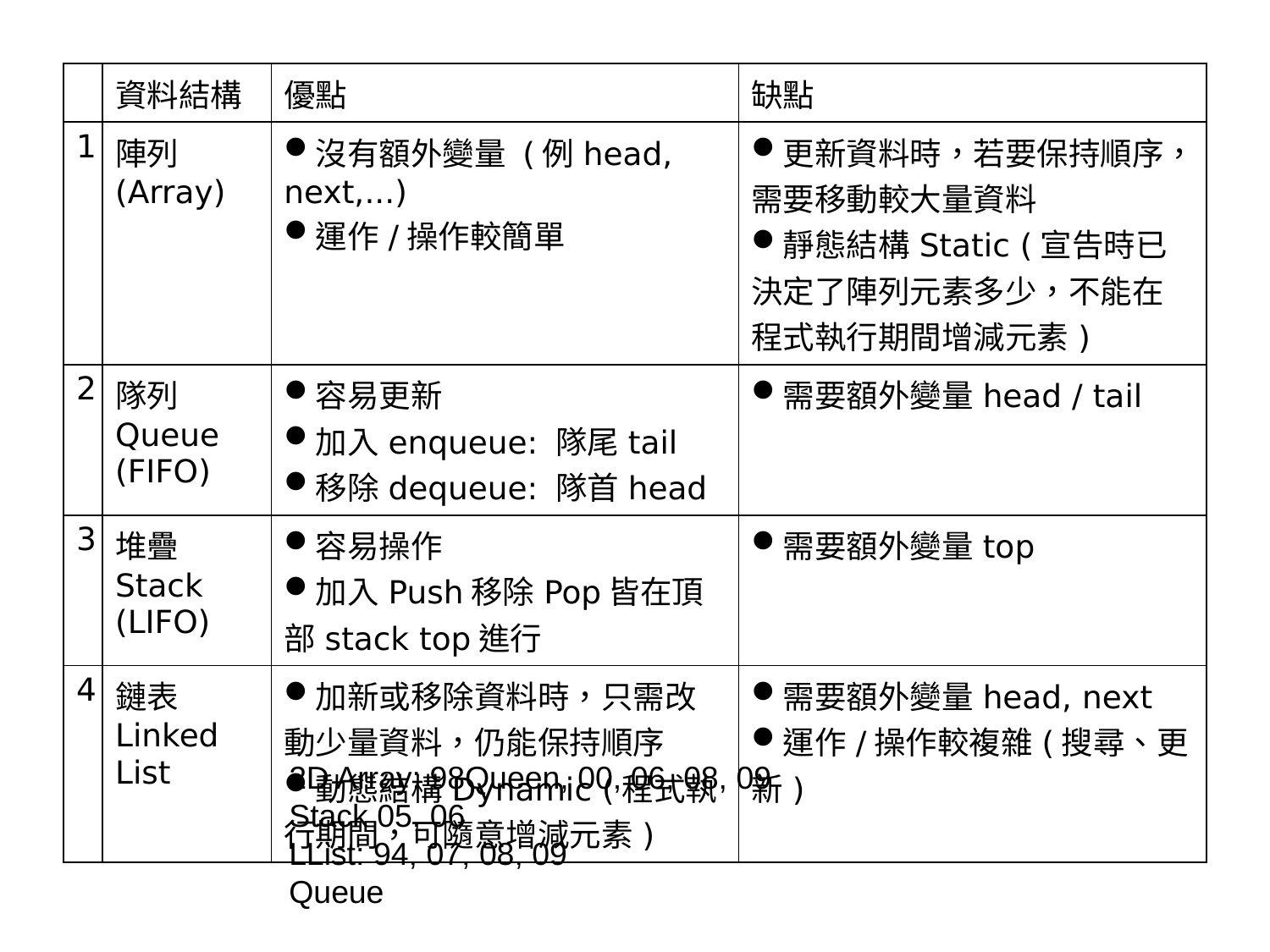

|  | 資料結構 | 優點 | 缺點 |
| --- | --- | --- | --- |
| 1 | 陣列 (Array) | 沒有額外變量 (例head, next,...) 運作/操作較簡單 | 更新資料時，若要保持順序，需要移動較大量資料 靜態結構Static (宣告時已決定了陣列元素多少，不能在程式執行期間增減元素) |
| 2 | 隊列Queue (FIFO) | 容易更新 加入enqueue: 隊尾tail 移除dequeue: 隊首head | 需要額外變量head / tail |
| 3 | 堆疊Stack (LIFO) | 容易操作 加入Push移除Pop皆在頂部stack top進行 | 需要額外變量top |
| 4 | 鏈表Linked List | 加新或移除資料時，只需改動少量資料，仍能保持順序 動態結構Dynamic (程式執行期間，可隨意增減元素) | 需要額外變量head, next 運作/操作較複雜(搜尋、更新) |
2D Array: 98Queen, 00, 06, 08, 09
Stack 05, 06
LList: 94, 07, 08, 09
Queue